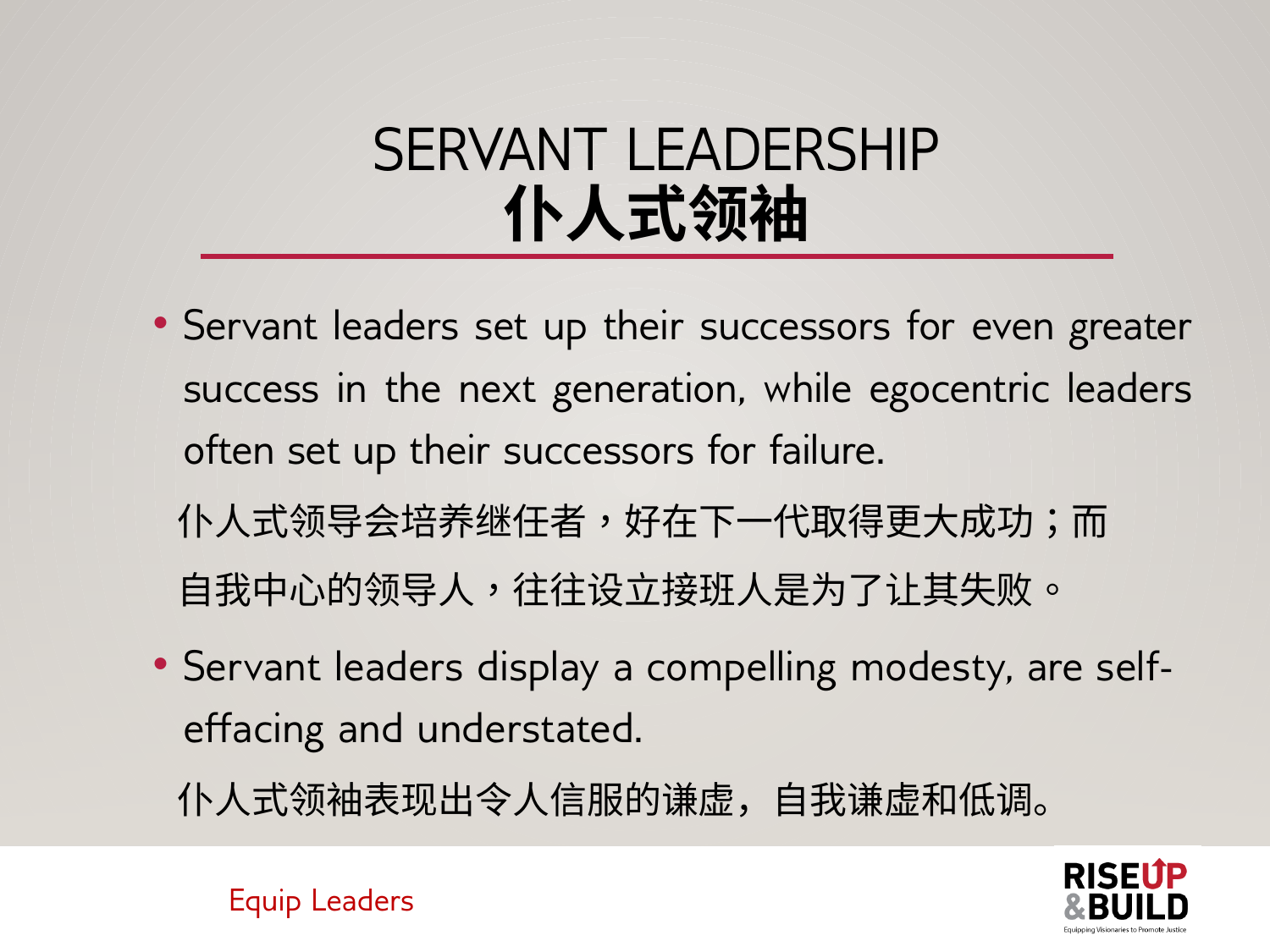

# Servant Leadership 仆人式领袖
Servant leaders set up their successors for even greater success in the next generation, while egocentric leaders often set up their successors for failure.
  仆人式领导会培养继任者，好在下一代取得更大成功；而
  自我中心的领导人，往往设立接班人是为了让其失败。
Servant leaders display a compelling modesty, are self-effacing and understated.
  仆人式领袖表现出令人信服的谦虚，自我谦虚和低调。

Equip Leaders